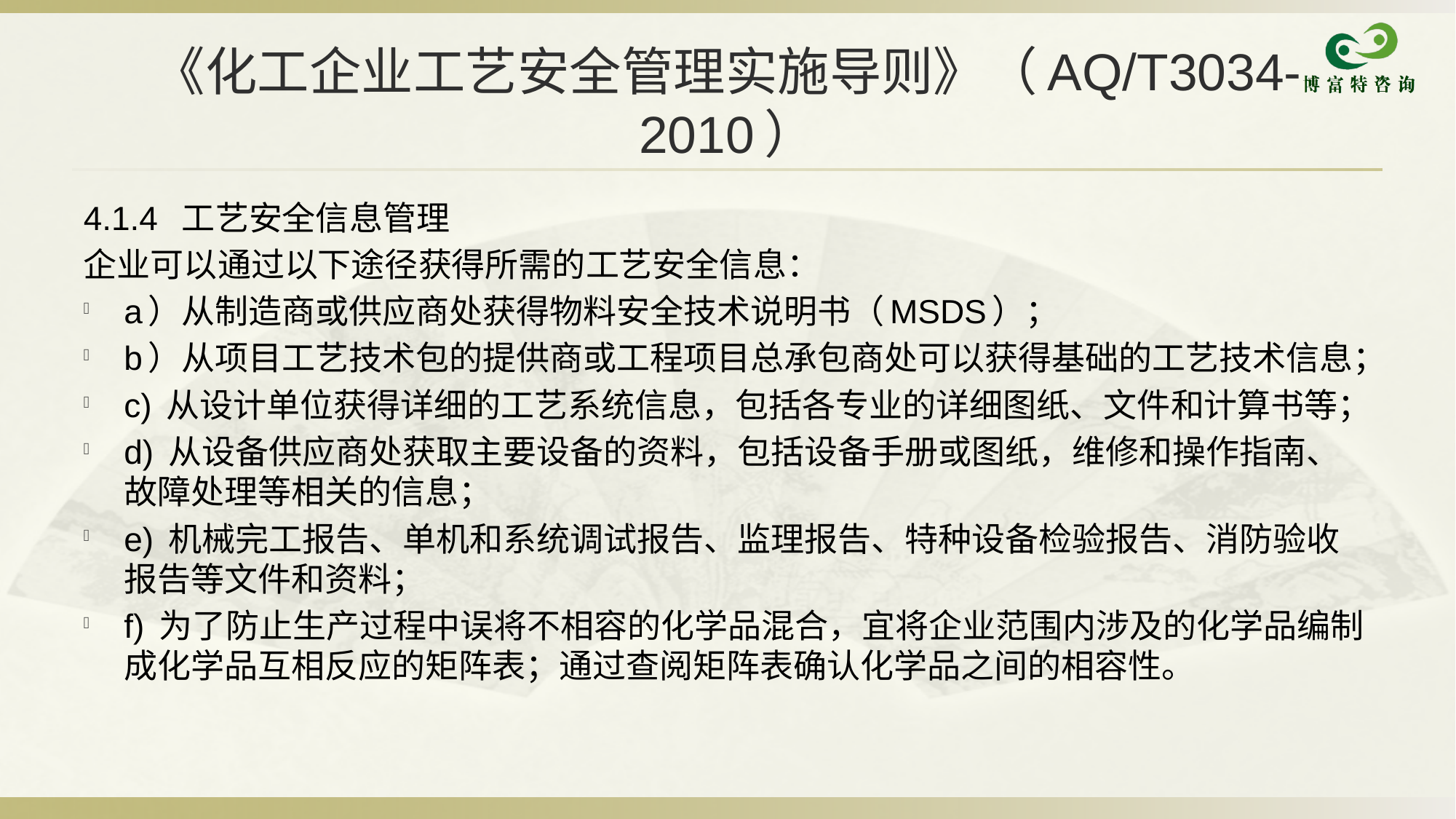

# 《化工企业工艺安全管理实施导则》（AQ/T3034-2010）
4.1.4  工艺安全信息管理
企业可以通过以下途径获得所需的工艺安全信息：
a）从制造商或供应商处获得物料安全技术说明书（MSDS）；
b）从项目工艺技术包的提供商或工程项目总承包商处可以获得基础的工艺技术信息；
c) 从设计单位获得详细的工艺系统信息，包括各专业的详细图纸、文件和计算书等；
d) 从设备供应商处获取主要设备的资料，包括设备手册或图纸，维修和操作指南、故障处理等相关的信息；
e) 机械完工报告、单机和系统调试报告、监理报告、特种设备检验报告、消防验收报告等文件和资料；
f) 为了防止生产过程中误将不相容的化学品混合，宜将企业范围内涉及的化学品编制成化学品互相反应的矩阵表；通过查阅矩阵表确认化学品之间的相容性。